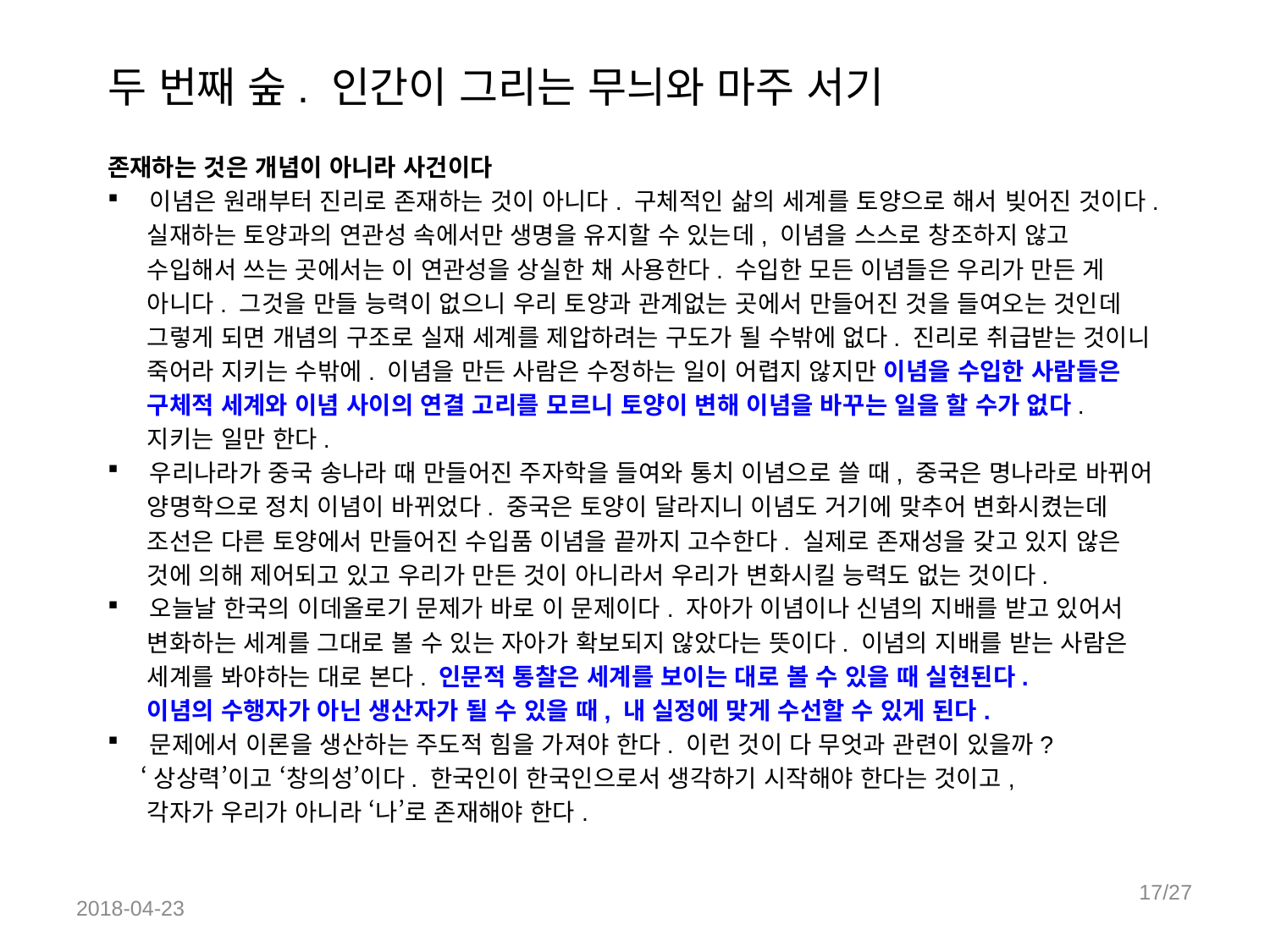

# 두 번째 숲. 인간이 그리는 무늬와 마주 서기
존재하는 것은 개념이 아니라 사건이다
이념은 원래부터 진리로 존재하는 것이 아니다. 구체적인 삶의 세계를 토양으로 해서 빚어진 것이다.
     실재하는 토양과의 연관성 속에서만 생명을 유지할 수 있는데, 이념을 스스로 창조하지 않고
     수입해서 쓰는 곳에서는 이 연관성을 상실한 채 사용한다. 수입한 모든 이념들은 우리가 만든 게
     아니다. 그것을 만들 능력이 없으니 우리 토양과 관계없는 곳에서 만들어진 것을 들여오는 것인데
     그렇게 되면 개념의 구조로 실재 세계를 제압하려는 구도가 될 수밖에 없다. 진리로 취급받는 것이니
     죽어라 지키는 수밖에. 이념을 만든 사람은 수정하는 일이 어렵지 않지만 이념을 수입한 사람들은
     구체적 세계와 이념 사이의 연결 고리를 모르니 토양이 변해 이념을 바꾸는 일을 할 수가 없다.
     지키는 일만 한다.
우리나라가 중국 송나라 때 만들어진 주자학을 들여와 통치 이념으로 쓸 때, 중국은 명나라로 바뀌어
     양명학으로 정치 이념이 바뀌었다. 중국은 토양이 달라지니 이념도 거기에 맞추어 변화시켰는데
     조선은 다른 토양에서 만들어진 수입품 이념을 끝까지 고수한다. 실제로 존재성을 갖고 있지 않은
     것에 의해 제어되고 있고 우리가 만든 것이 아니라서 우리가 변화시킬 능력도 없는 것이다.
오늘날 한국의 이데올로기 문제가 바로 이 문제이다. 자아가 이념이나 신념의 지배를 받고 있어서
     변화하는 세계를 그대로 볼 수 있는 자아가 확보되지 않았다는 뜻이다. 이념의 지배를 받는 사람은
     세계를 봐야하는 대로 본다. 인문적 통찰은 세계를 보이는 대로 볼 수 있을 때 실현된다.
     이념의 수행자가 아닌 생산자가 될 수 있을 때, 내 실정에 맞게 수선할 수 있게 된다.
문제에서 이론을 생산하는 주도적 힘을 가져야 한다. 이런 것이 다 무엇과 관련이 있을까?
     ‘상상력’이고 ‘창의성’이다. 한국인이 한국인으로서 생각하기 시작해야 한다는 것이고,
     각자가 우리가 아니라 ‘나’로 존재해야 한다.

17/27
2018-04-23